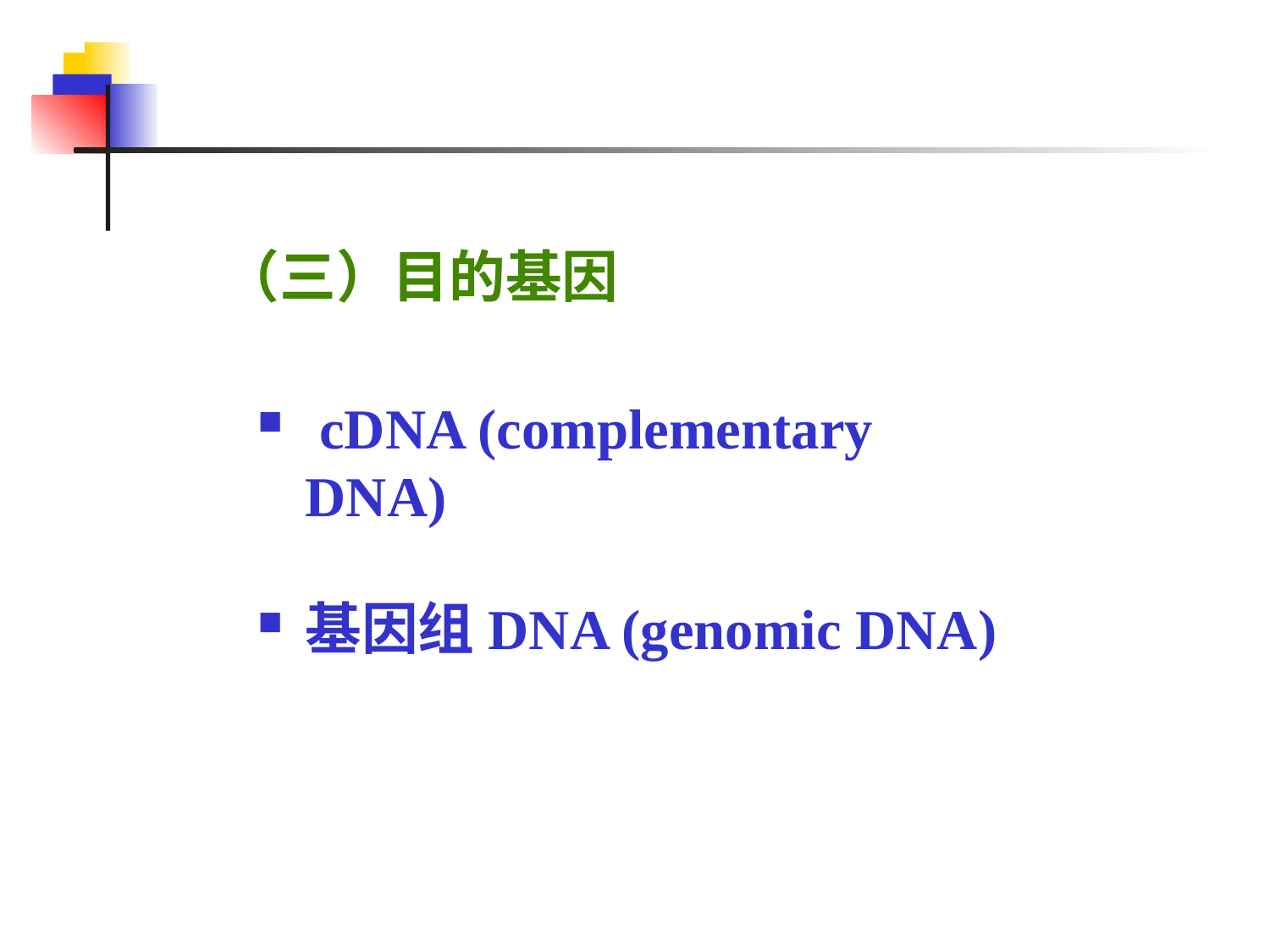

# （三）目的基因
 cDNA (complementary DNA)
基因组DNA (genomic DNA)